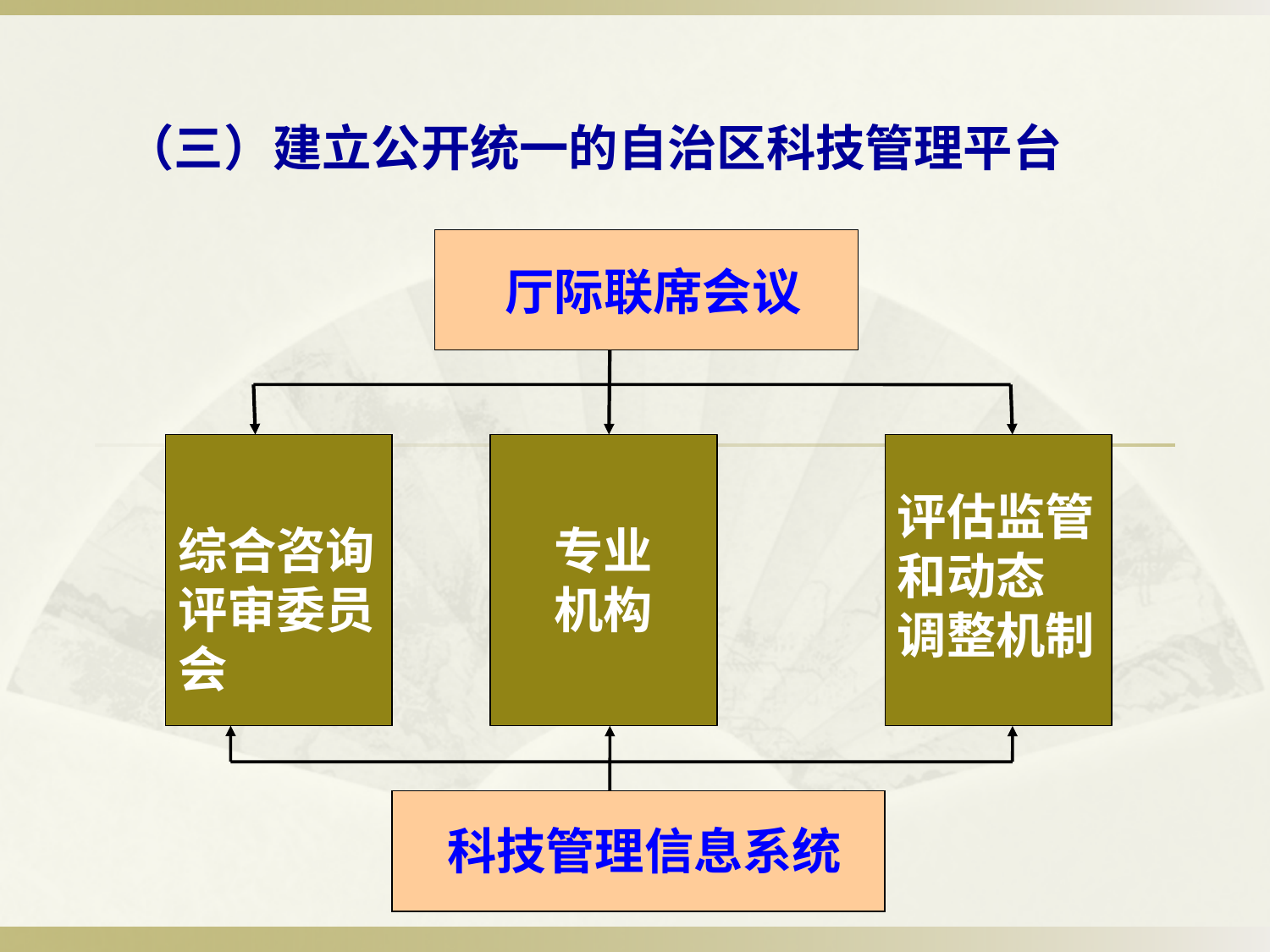

（三）建立公开统一的自治区科技管理平台

厅际联席会议

评估监管
和动态
调整机制
综合咨询评审委员会
专业机构

科技管理信息系统